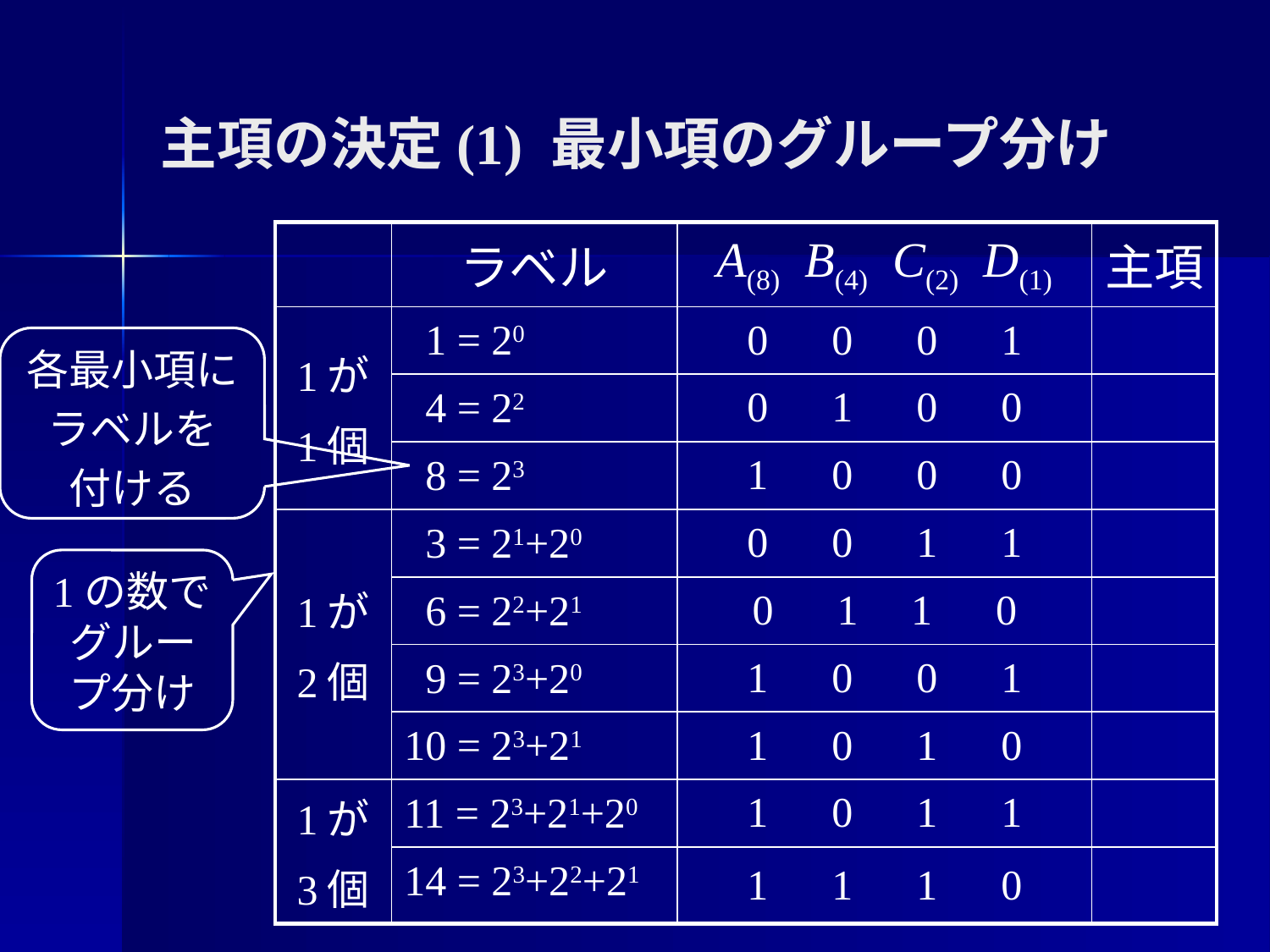

# 主項の決定(1) 最小項のグループ分け
|  | ラベル | A(8) B(4) C(2) D(1) | 主項 |
| --- | --- | --- | --- |
| 1が 1個 |  | 0 0 0 1 |  |
|  |  | 0 1 0 0 |  |
|  |  | 1 0 0 0 |  |
| 1が 2個 |  | 0 0 1 1 |  |
|  |  | 0 1 1 0 |  |
|  |  | 1 0 0 1 |  |
|  |  | 1 0 1 0 |  |
| 1が 3個 |  | 1 0 1 1 |  |
|  |  | 1 1 1 0 |  |
  1 = 20
  4 = 22
  8 = 23
  3 = 21+20
  6 = 22+21
  9 = 23+20
10 = 23+21
11 = 23+21+20
14 = 23+22+21
各最小項に
ラベルを
付ける
1の数でグループ分け